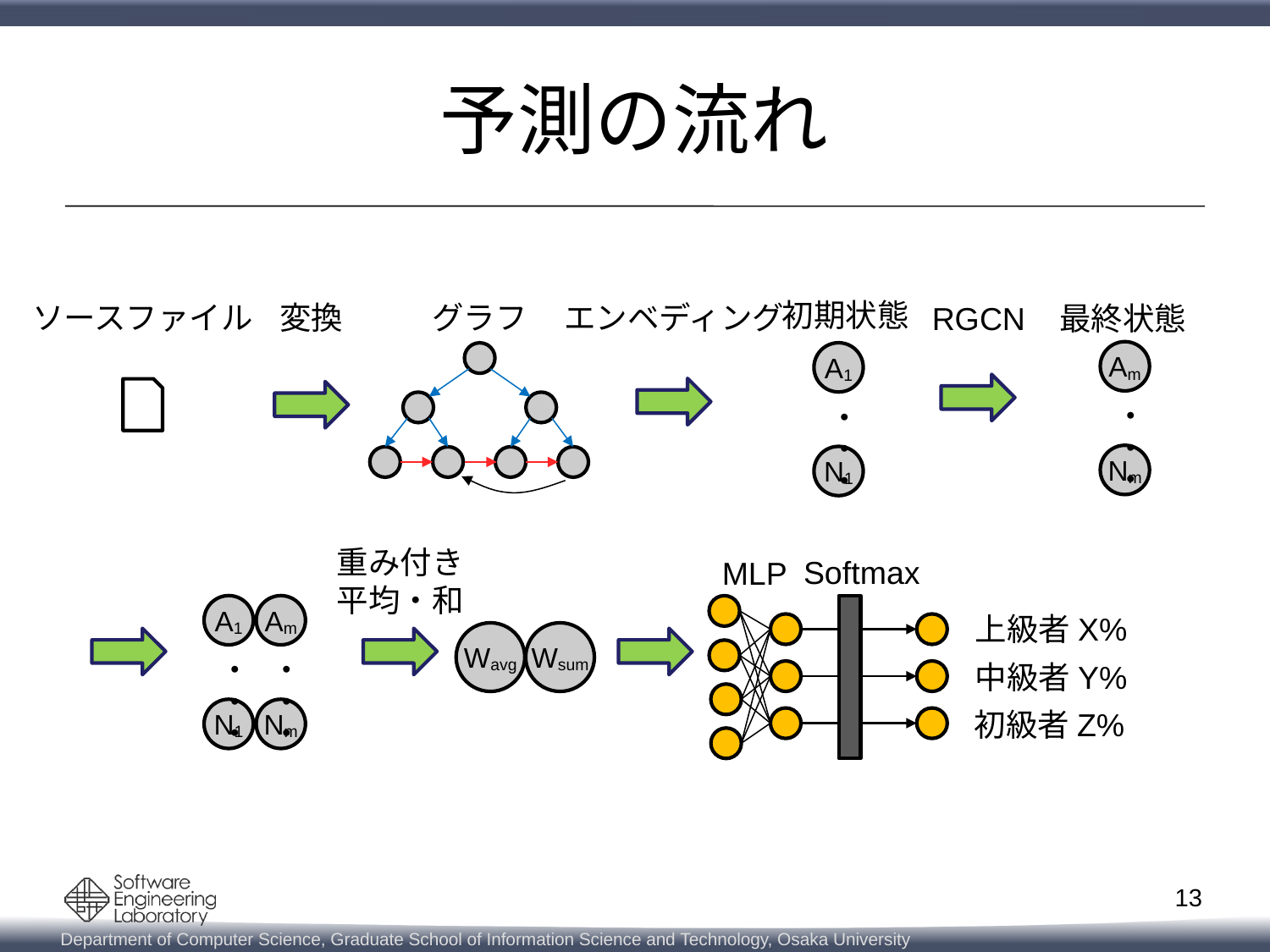

# 予測の流れ
初期状態
ソースファイル
変換
グラフ
エンベディング
RGCN
最終状態
Am

A1

・・・
・・・

Nm
N1

重み付き
平均・和
Softmax
MLP

A1
Am

上級者X%

Wavg
Wsum

・・・
・・・
中級者Y%

初級者Z%
N1
Nm

13